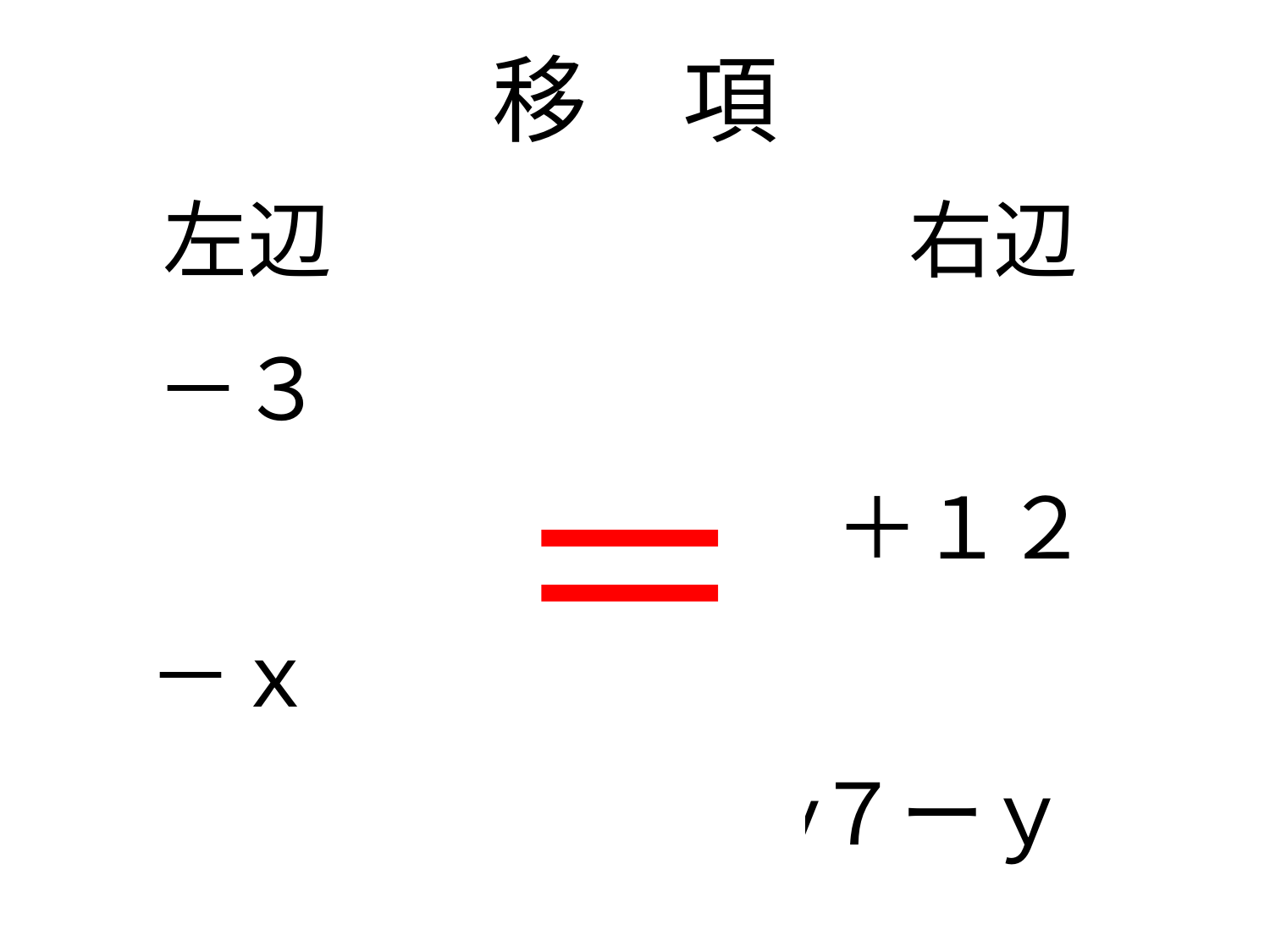

# 移　項
右辺
左辺

＝

＋３
－３
＋１２
ー１２
＋ｘ
－ｘ
７ーｙ
－７＋ｙ